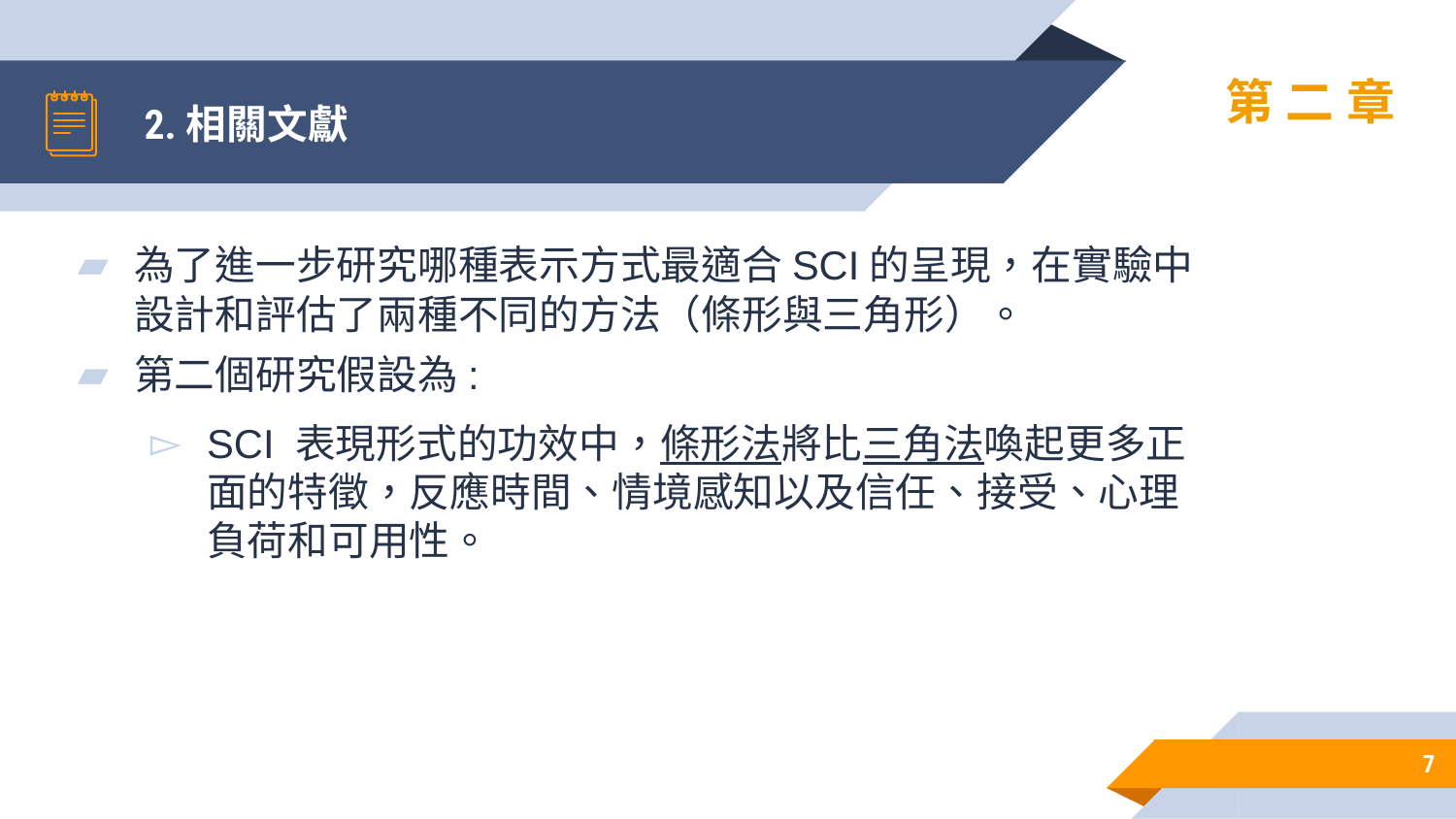

# 2.相關文獻
第二章

為了進一步研究哪種表示方式最適合SCI的呈現，在實驗中設計和評估了兩種不同的方法（條形與三角形）。
第二個研究假設為:
SCI 表現形式的功效中，條形法將比三角法喚起更多正面的特徵，反應時間、情境感知以及信任、接受、心理負荷和可用性。
7